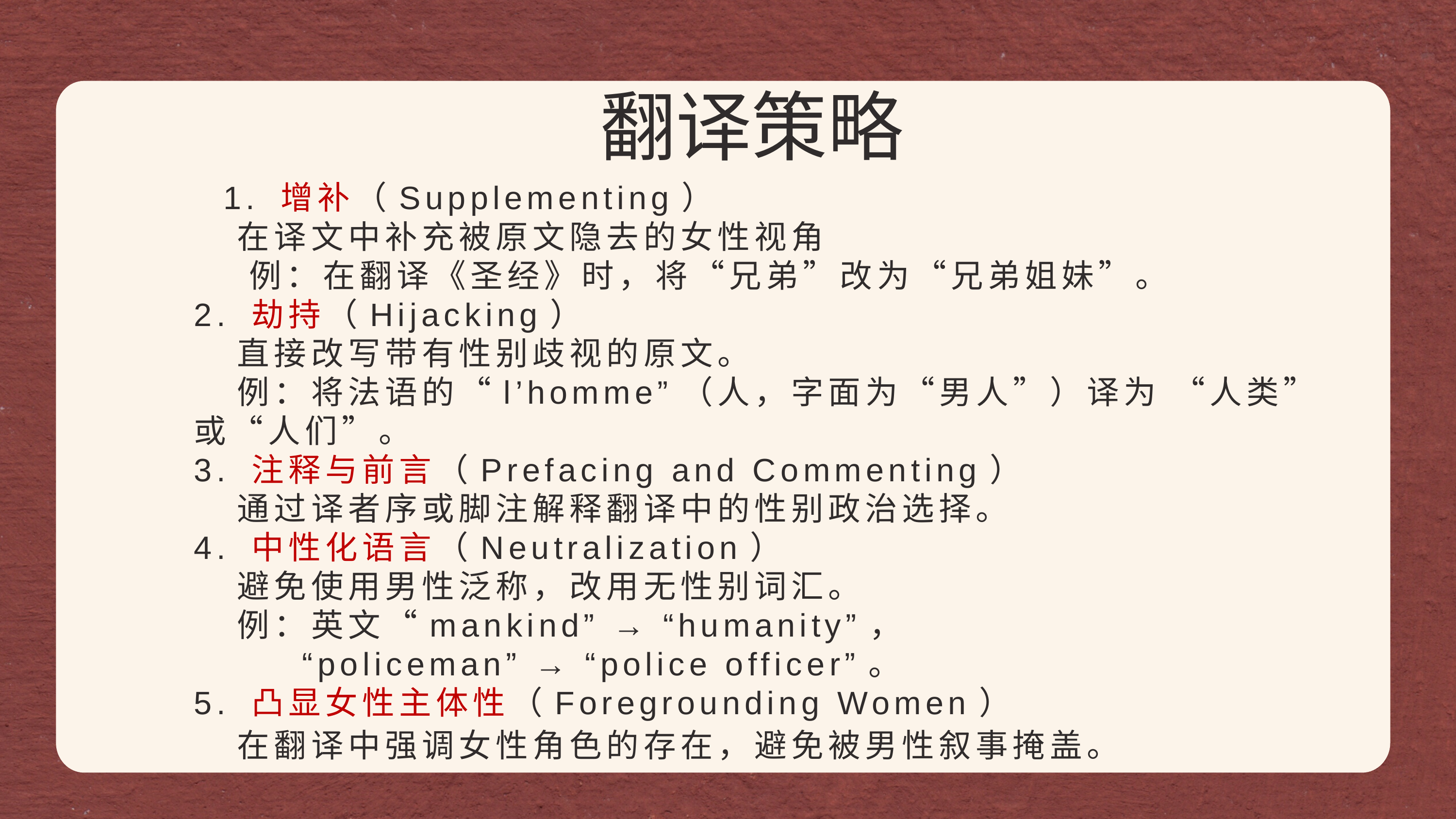

翻译策略
  1. 增补（Supplementing）
   在译文中补充被原文隐去的女性视角
    例：在翻译《圣经》时，将“兄弟”改为“兄弟姐妹”。
2. 劫持（Hijacking）
   直接改写带有性别歧视的原文。
   例：将法语的“l’homme”（人，字面为“男人”）译为 “人类”  或“人们”。
3. 注释与前言（Prefacing and Commenting）
   通过译者序或脚注解释翻译中的性别政治选择。
4. 中性化语言（Neutralization）
   避免使用男性泛称，改用无性别词汇。
   例：英文“mankind” → “humanity”，
        “policeman” → “police officer”。
5. 凸显女性主体性（Foregrounding Women）
   在翻译中强调女性角色的存在，避免被男性叙事掩盖。